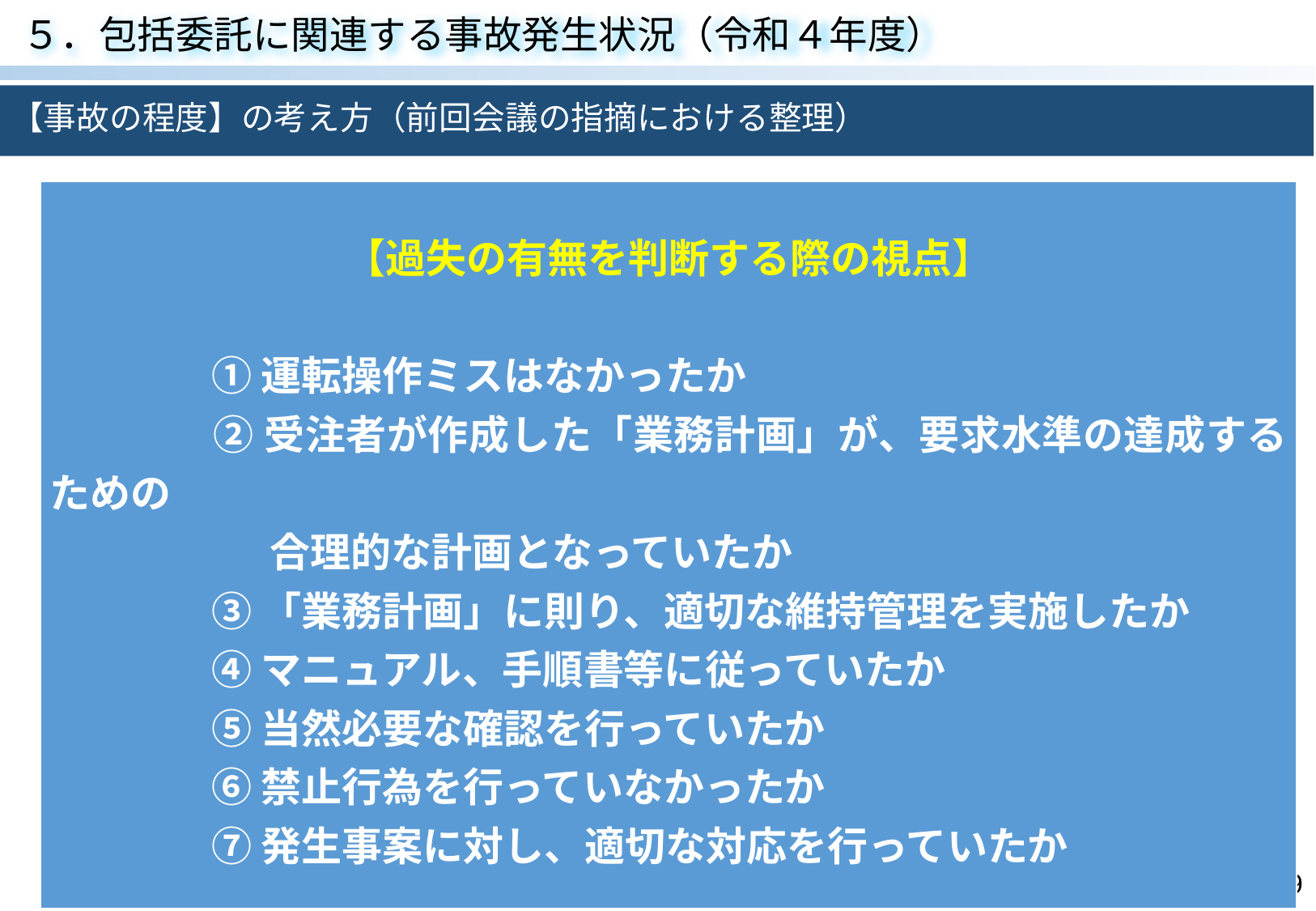

５．包括委託に関連する事故発生状況（令和４年度）
【事故の程度】の考え方（前回会議の指摘における整理）
| 【過失の有無を判断する際の視点】 　　　　　　　　　　　　　　　 　　　　① 運転操作ミスはなかったか 　　　　② 受注者が作成した「業務計画」が、要求水準の達成するための 　　　　　 合理的な計画となっていたか 　　　　③ 「業務計画」に則り、適切な維持管理を実施したか 　　　　④ マニュアル、手順書等に従っていたか 　　　　⑤ 当然必要な確認を行っていたか 　　　　⑥ 禁止行為を行っていなかったか 　　　　⑦ 発生事案に対し、適切な対応を行っていたか |
| --- |
29